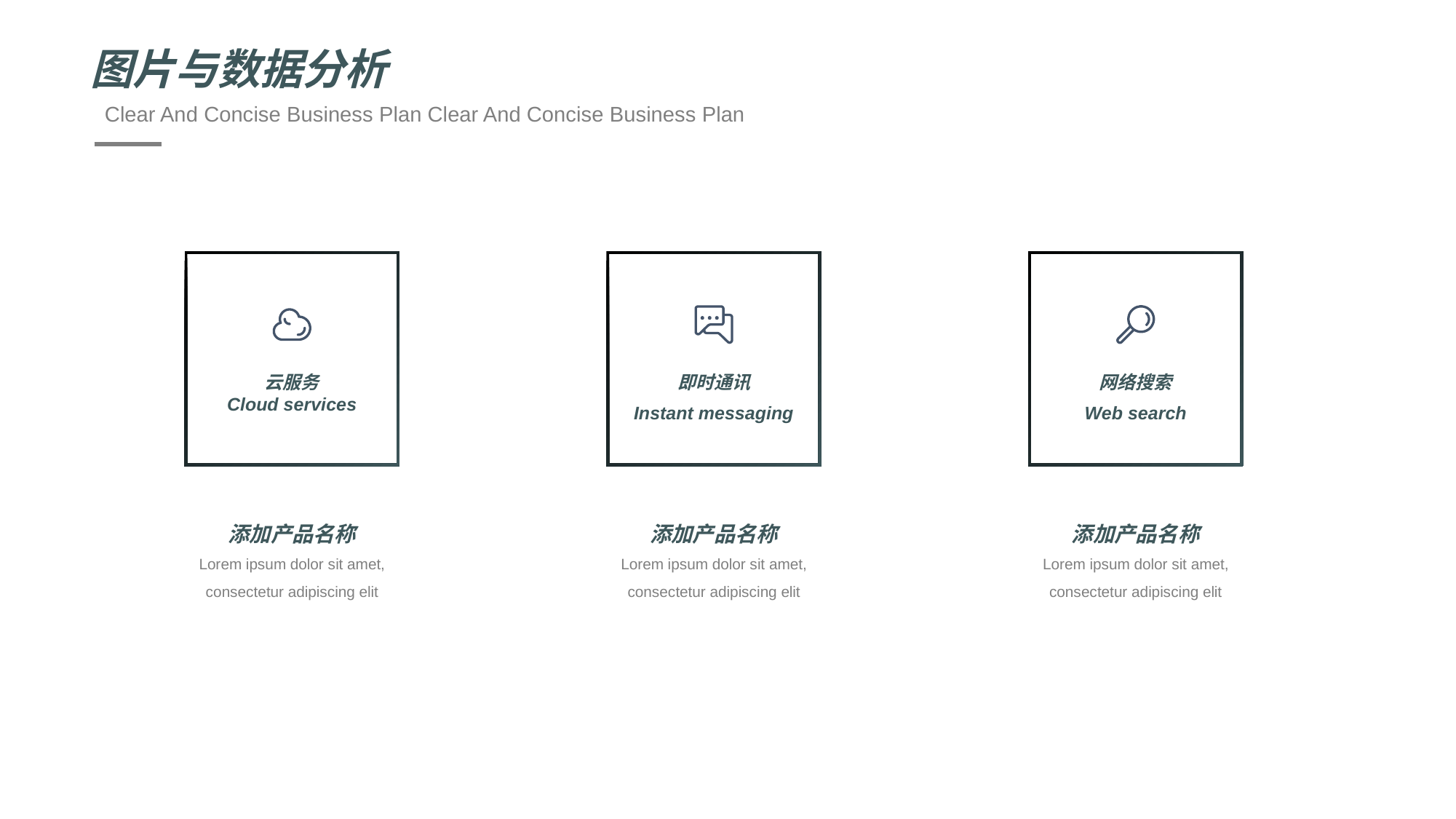

图片与数据分析
Clear And Concise Business Plan Clear And Concise Business Plan

云服务
Cloud services
即时通讯
Instant messaging
网络搜索
Web search
添加产品名称
Lorem ipsum dolor sit amet, consectetur adipiscing elit
添加产品名称
Lorem ipsum dolor sit amet, consectetur adipiscing elit
添加产品名称
Lorem ipsum dolor sit amet, consectetur adipiscing elit